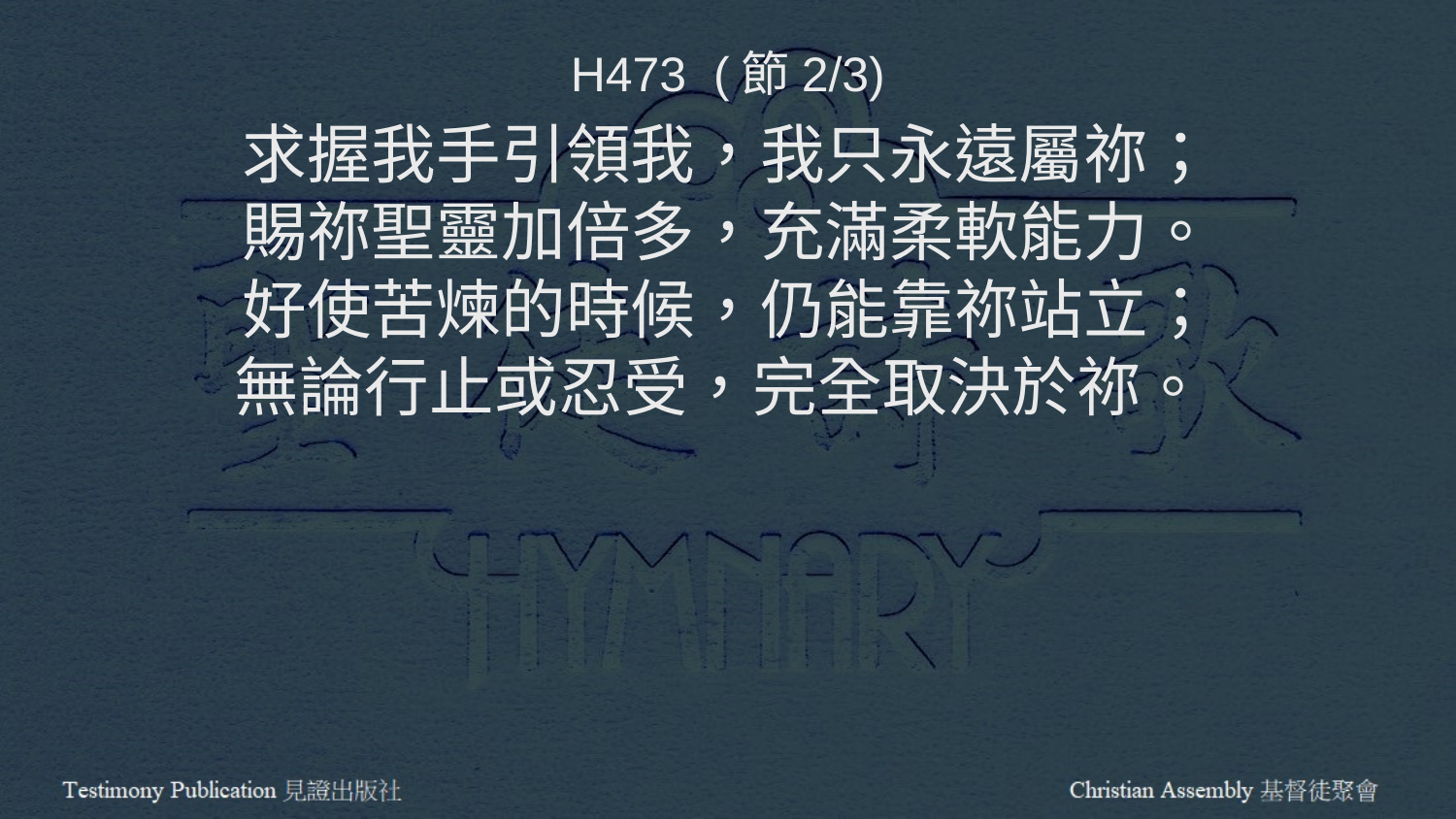

H473  (節2/3)
求握我手引領我，我只永遠屬祢；
賜祢聖靈加倍多，充滿柔軟能力。
好使苦煉的時候，仍能靠祢站立；
無論行止或忍受，完全取決於祢。